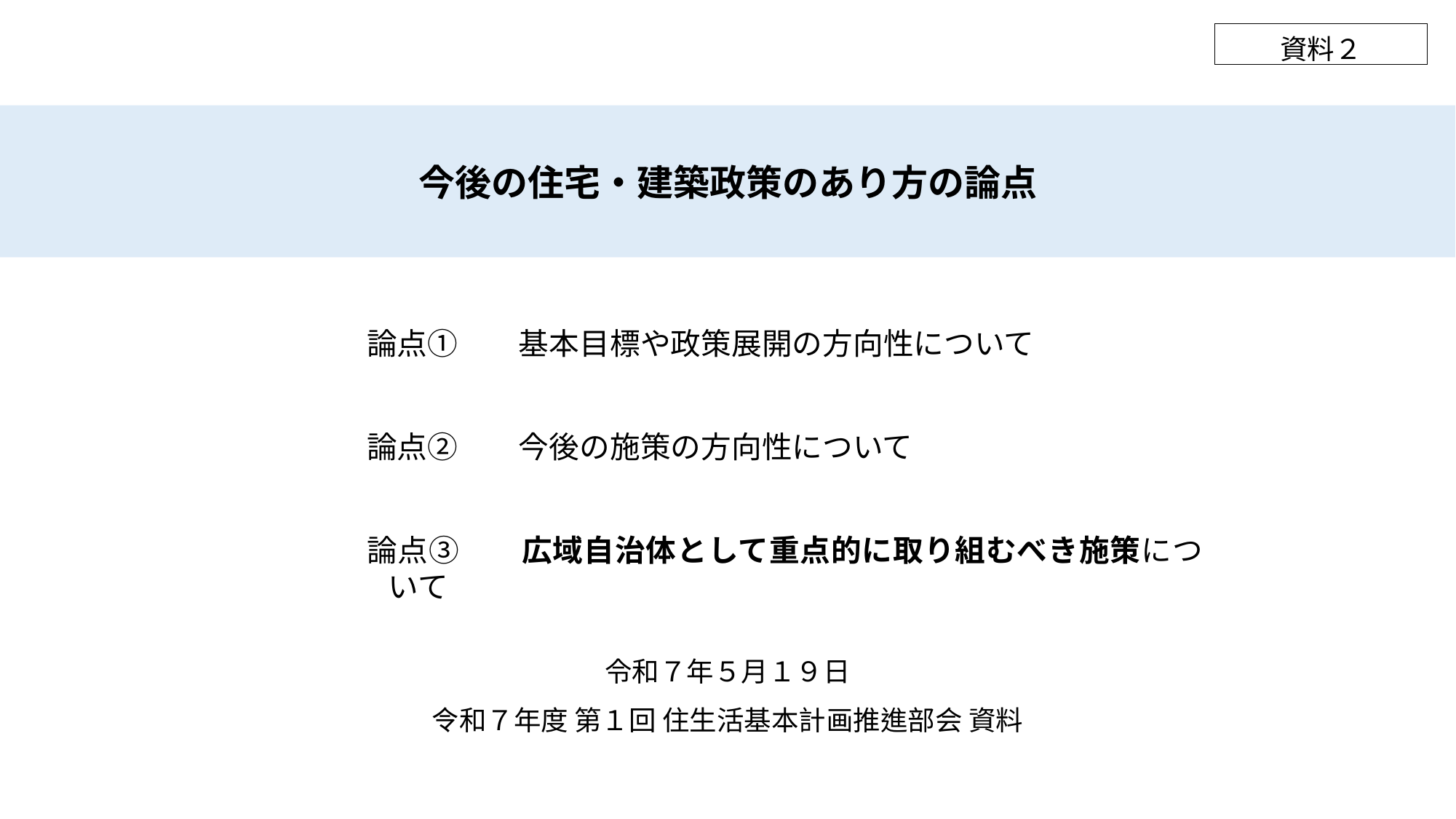

資料２
今後の住宅・建築政策のあり方の論点
論点①　　基本目標や政策展開の方向性について

論点②　　今後の施策の方向性について

論点③　　広域自治体として重点的に取り組むべき施策について
令和７年５月１９日
令和７年度 第１回 住生活基本計画推進部会 資料